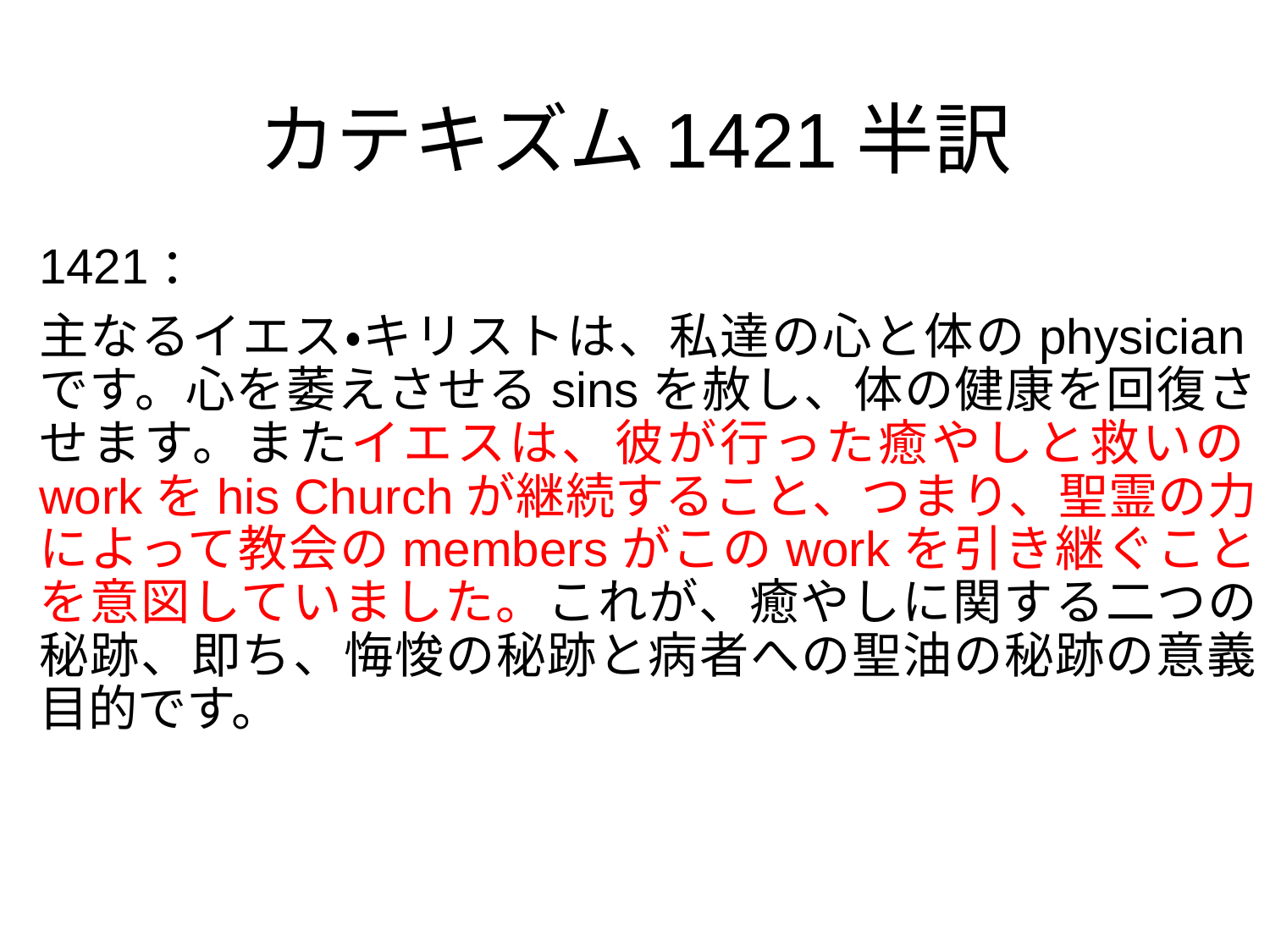

# カテキズム1421半訳
1421：
主なるイエス・キリストは、私達の心と体のphysicianです。心を萎えさせるsinsを赦し、体の健康を回復させます。またイエスは、彼が行った癒やしと救いのworkをhis Churchが継続すること、つまり、聖霊の力によって教会のmembersがこのworkを引き継ぐことを意図していました。これが、癒やしに関する二つの秘跡、即ち、悔悛の秘跡と病者への聖油の秘跡の意義目的です。